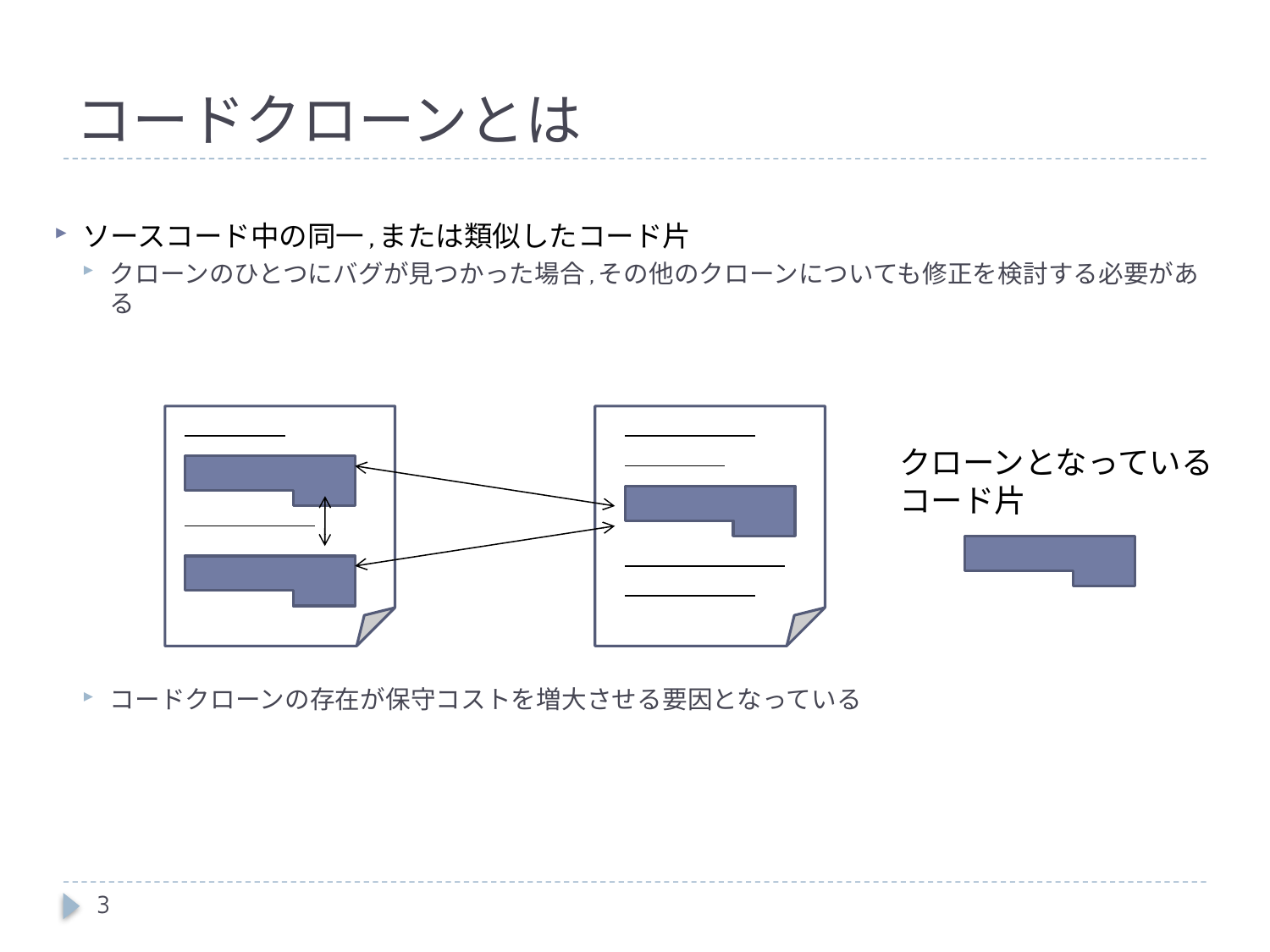

# コードクローンとは
ソースコード中の同一,または類似したコード片
クローンのひとつにバグが見つかった場合,その他のクローンについても修正を検討する必要がある

コードクローンの存在が保守コストを増大させる要因となっている

クローンとなっている
コード片

3